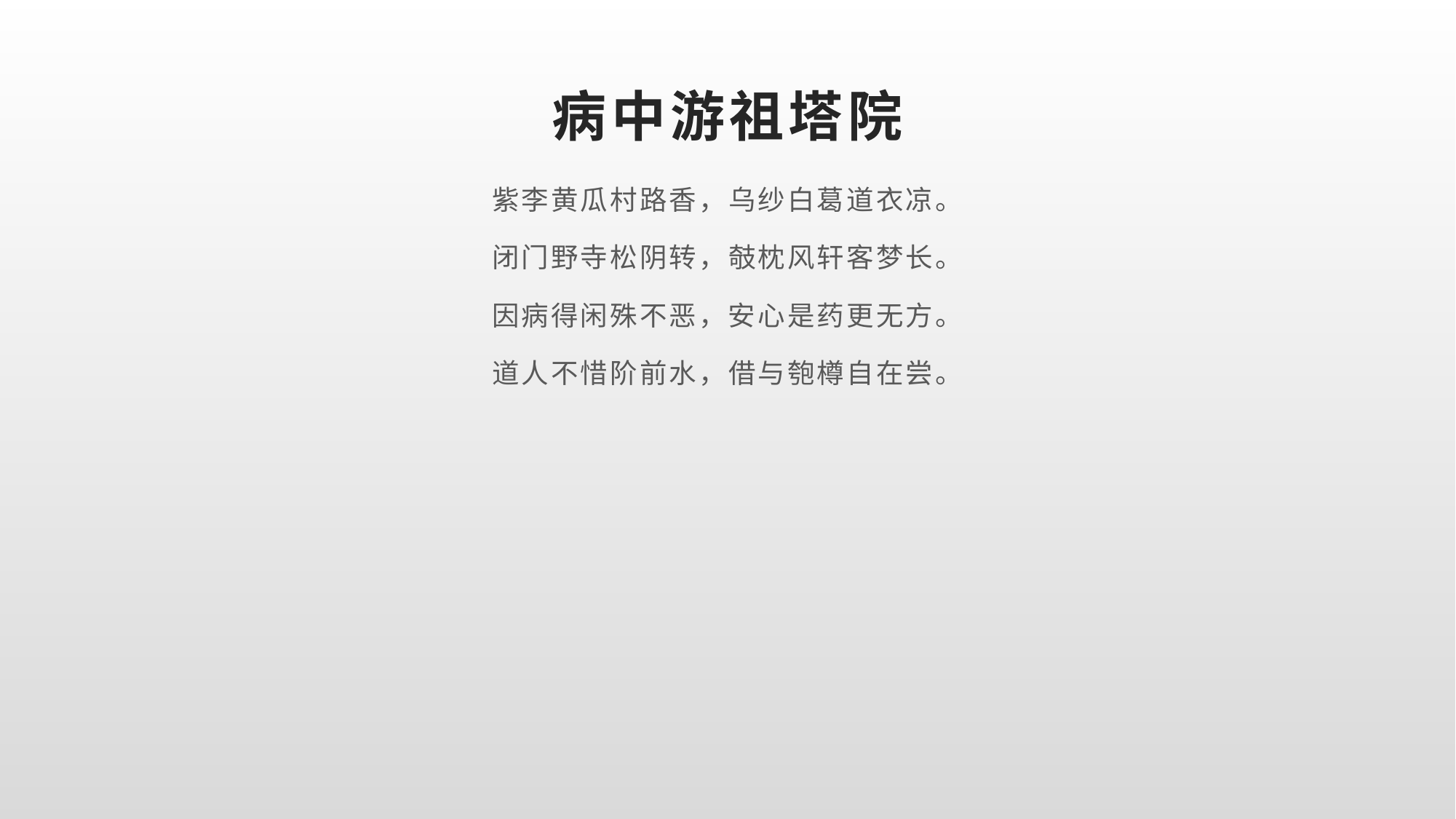

# 病中游祖塔院
紫李黄瓜村路香，乌纱白葛道衣凉。
闭门野寺松阴转，攲枕风轩客梦长。
因病得闲殊不恶，安心是药更无方。
道人不惜阶前水，借与匏樽自在尝。